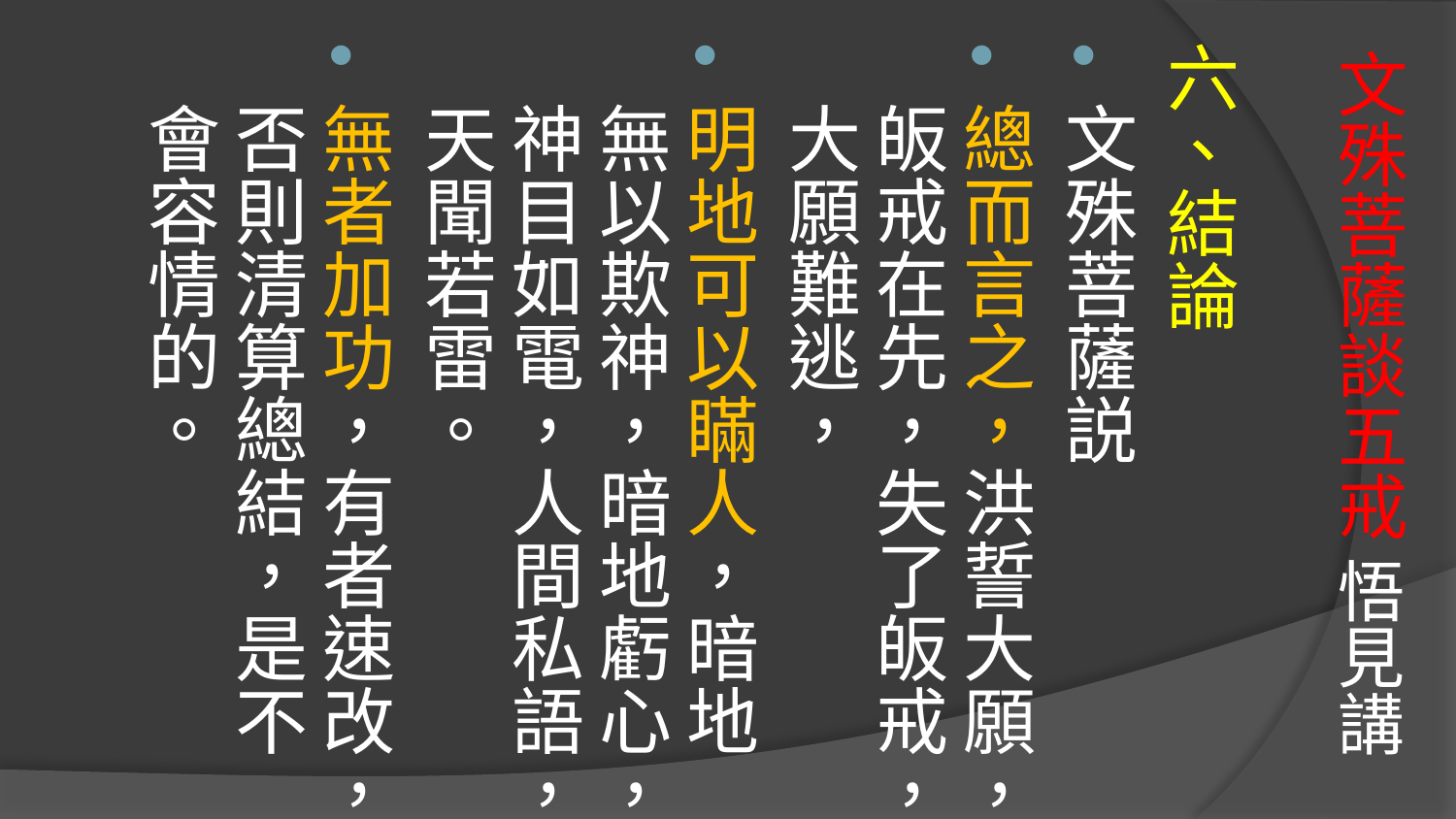

# 文殊菩薩談五戒 悟見講
六、結論
文殊菩薩説
總而言之，洪誓大願，皈戒在先，失了皈戒，大願難逃，
明地可以瞞人，暗地無以欺神，暗地虧心，神目如電，人間私語，天聞若雷。
無者加功，有者速改，否則清算總結，是不會容情的。